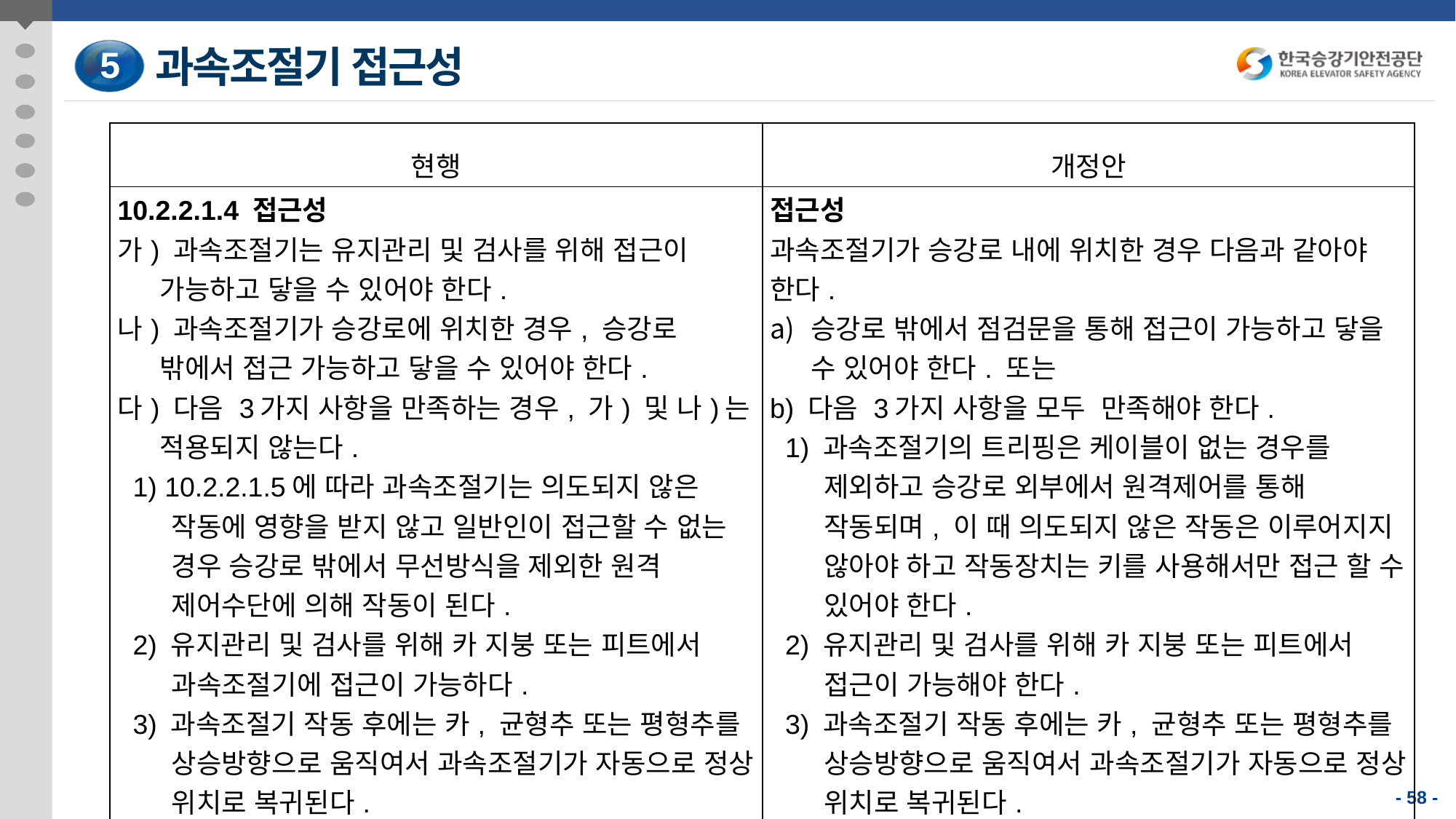

과속조절기 접근성
5
| 현행 | 개정안 |
| --- | --- |
| 10.2.2.1.4 접근성 가) 과속조절기는 유지관리 및 검사를 위해 접근이 가능하고 닿을 수 있어야 한다. 나) 과속조절기가 승강로에 위치한 경우, 승강로 밖에서 접근 가능하고 닿을 수 있어야 한다. 다) 다음 3가지 사항을 만족하는 경우, 가) 및 나)는 적용되지 않는다. 1) 10.2.2.1.5에 따라 과속조절기는 의도되지 않은 작동에 영향을 받지 않고 일반인이 접근할 수 없는 경우 승강로 밖에서 무선방식을 제외한 원격 제어수단에 의해 작동이 된다. 2) 유지관리 및 검사를 위해 카 지붕 또는 피트에서 과속조절기에 접근이 가능하다. 3) 과속조절기 작동 후에는 카, 균형추 또는 평형추를 상승방향으로 움직여서 과속조절기가 자동으로 정상 위치로 복귀된다. | 접근성 과속조절기가 승강로 내에 위치한 경우 다음과 같아야 한다. 승강로 밖에서 점검문을 통해 접근이 가능하고 닿을 수 있어야 한다. 또는 b) 다음 3가지 사항을 모두 만족해야 한다. 1) 과속조절기의 트리핑은 케이블이 없는 경우를 제외하고 승강로 외부에서 원격제어를 통해 작동되며, 이 때 의도되지 않은 작동은 이루어지지 않아야 하고 작동장치는 키를 사용해서만 접근 할 수 있어야 한다. 2) 유지관리 및 검사를 위해 카 지붕 또는 피트에서 접근이 가능해야 한다. 3) 과속조절기 작동 후에는 카, 균형추 또는 평형추를 상승방향으로 움직여서 과속조절기가 자동으로 정상 위치로 복귀된다. 그러나, 전기적 부품은 승강로 밖의 원격제어로 정상 위치로 복귀할 수 있다. 이 때 과속조절기의 정상적인 기능에 영향을 주지 않아야 한다. |